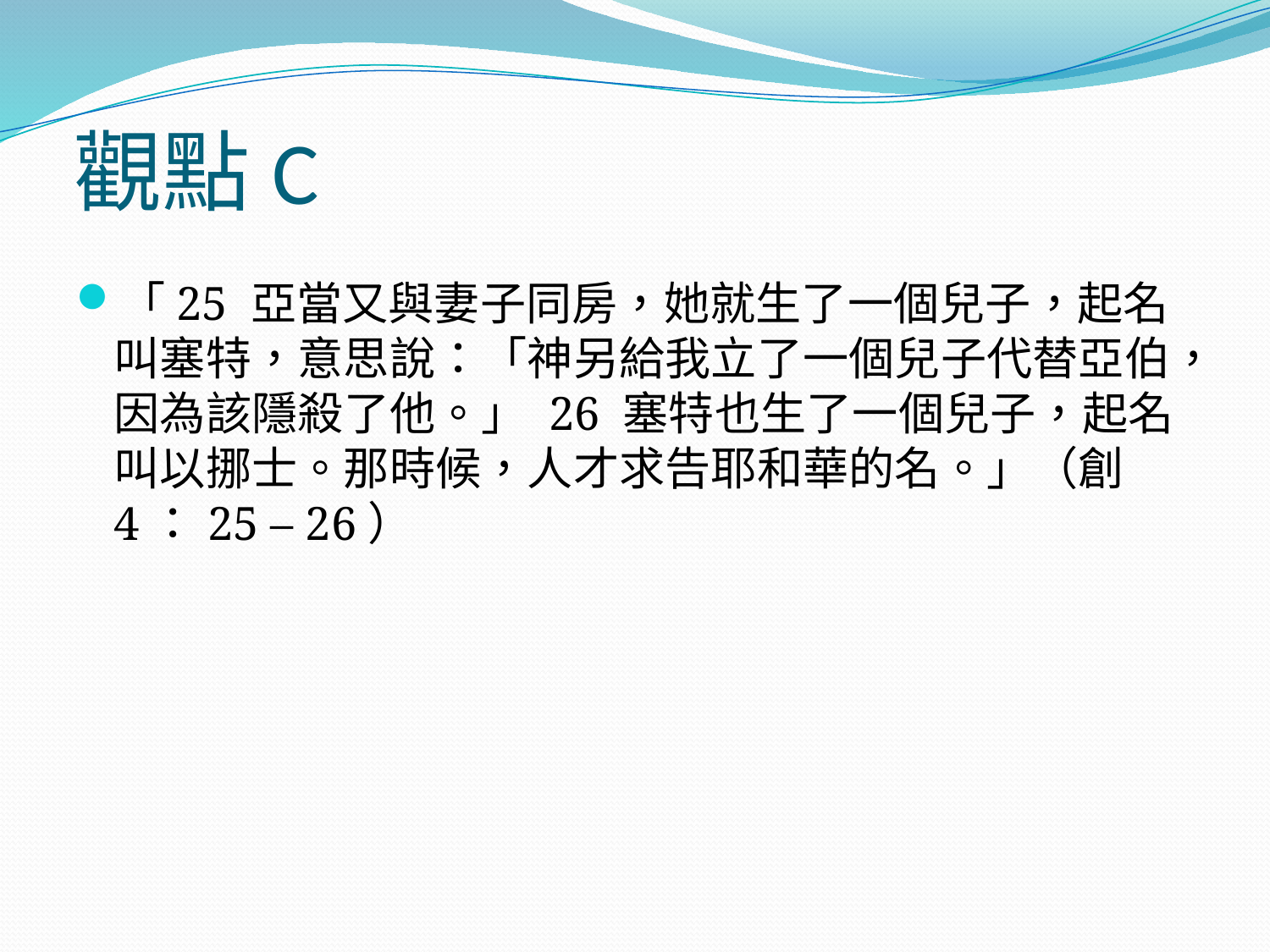

# 觀點C
「25 亞當又與妻子同房，她就生了一個兒子，起名叫塞特，意思說：「神另給我立了一個兒子代替亞伯，因為該隱殺了他。」 26 塞特也生了一個兒子，起名叫以挪士。那時候，人才求告耶和華的名。」（創4：25 – 26）